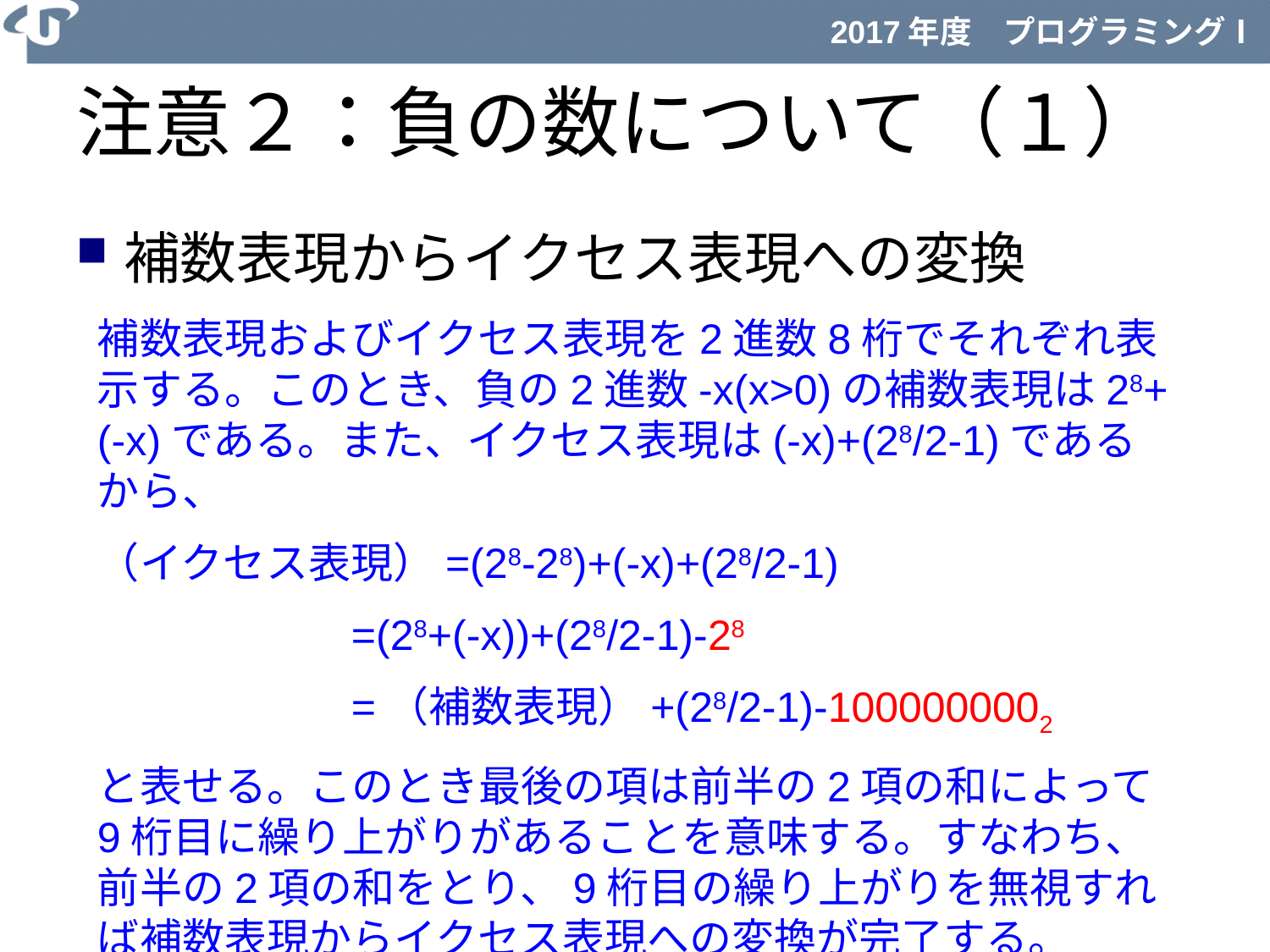

# 注意２：負の数について（１）
補数表現からイクセス表現への変換
補数表現およびイクセス表現を2進数8桁でそれぞれ表示する。このとき、負の2進数-x(x>0)の補数表現は28+(-x)である。また、イクセス表現は(-x)+(28/2-1)であるから、
（イクセス表現）=(28-28)+(-x)+(28/2-1)
		=(28+(-x))+(28/2-1)-28
		=（補数表現）+(28/2-1)-1000000002
と表せる。このとき最後の項は前半の2項の和によって9桁目に繰り上がりがあることを意味する。すなわち、前半の2項の和をとり、9桁目の繰り上がりを無視すれば補数表現からイクセス表現への変換が完了する。